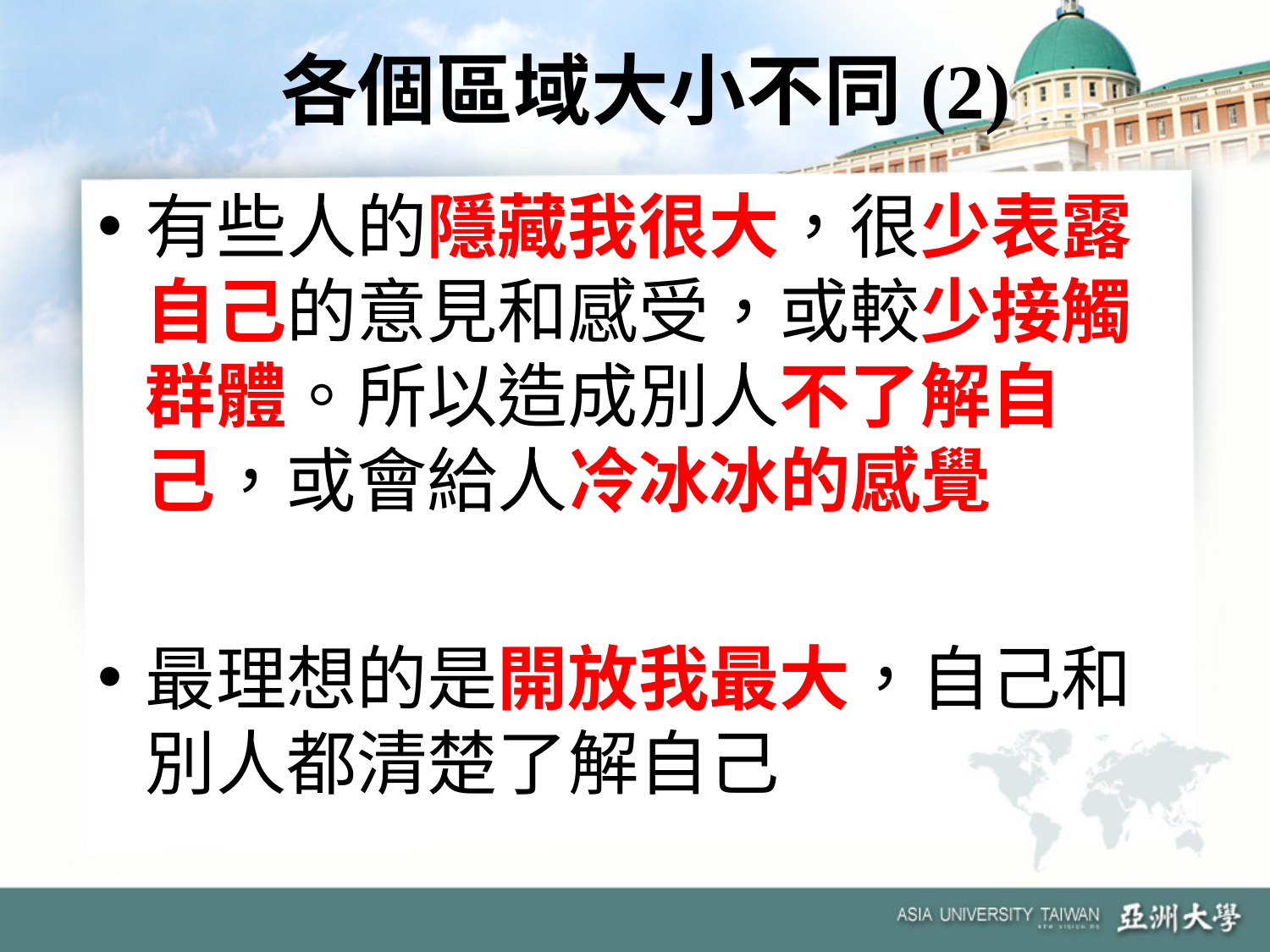

# 各個區域大小不同(2)
有些人的隱藏我很大，很少表露自己的意見和感受，或較少接觸群體。所以造成別人不了解自己，或會給人冷冰冰的感覺

最理想的是開放我最大，自己和別人都清楚了解自己